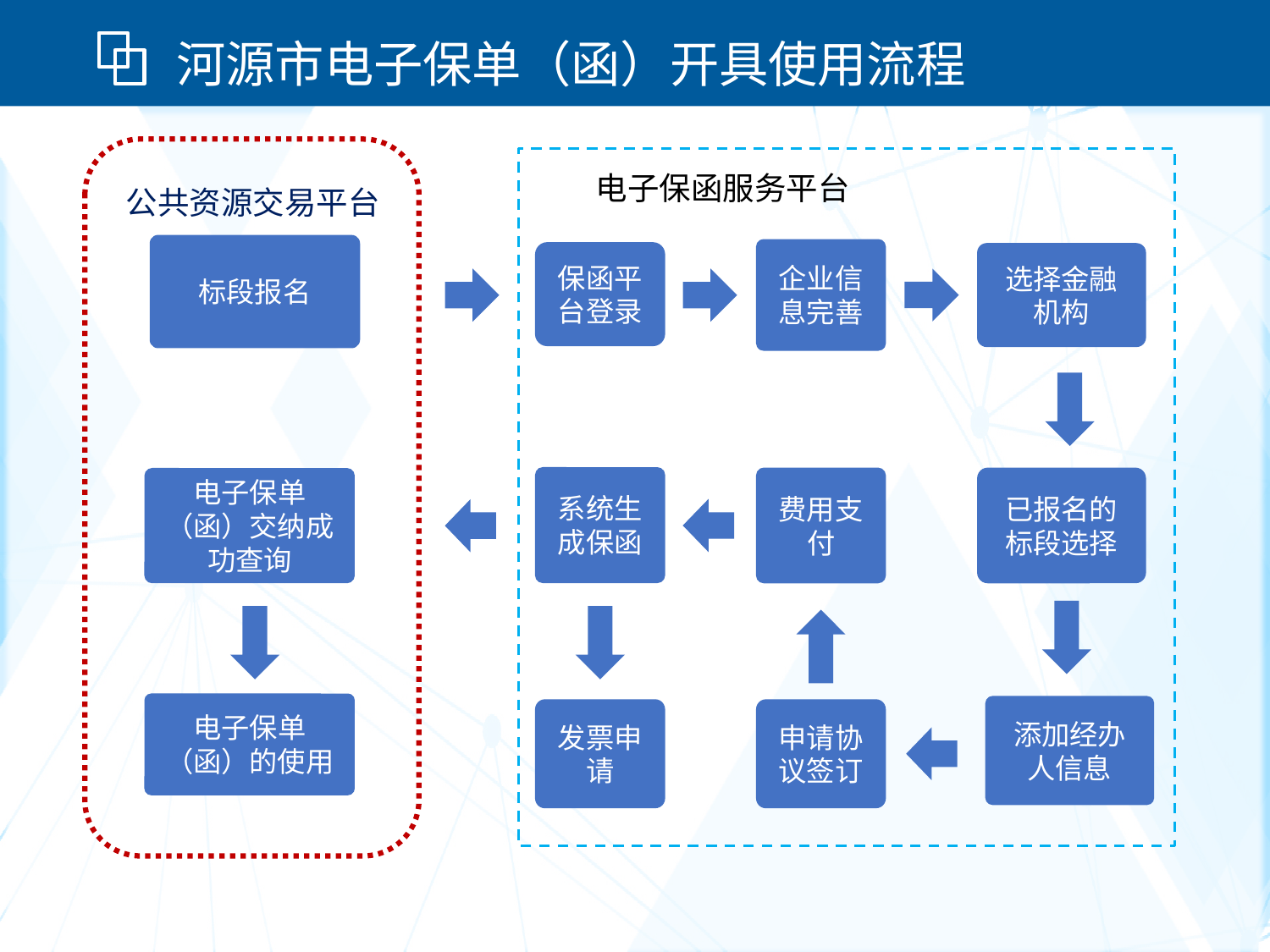

河源市电子保单（函）开具使用流程

公共资源交易平台
电子保函服务平台
标段报名
企业信息完善
保函平台登录
选择金融机构

系统生成保函
费用支付
已报名的标段选择
电子保单（函）交纳成功查询

电子保单（函）的使用
添加经办人信息
发票申请
申请协议签订